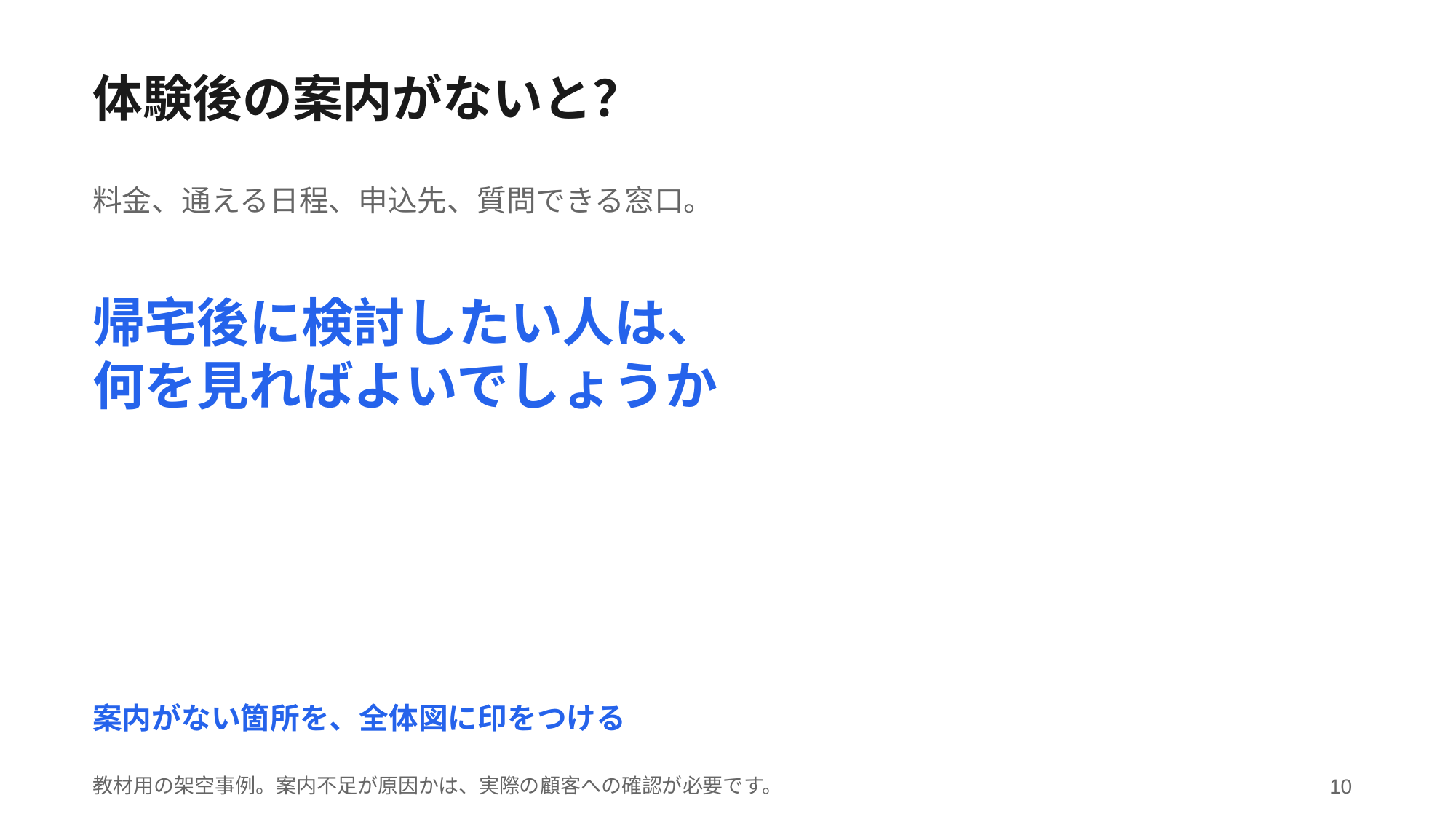

体験後の案内がないと？
料金、通える日程、申込先、質問できる窓口。
帰宅後に検討したい人は、
何を見ればよいでしょうか
案内がない箇所を、全体図に印をつける
教材用の架空事例。案内不足が原因かは、実際の顧客への確認が必要です。
10